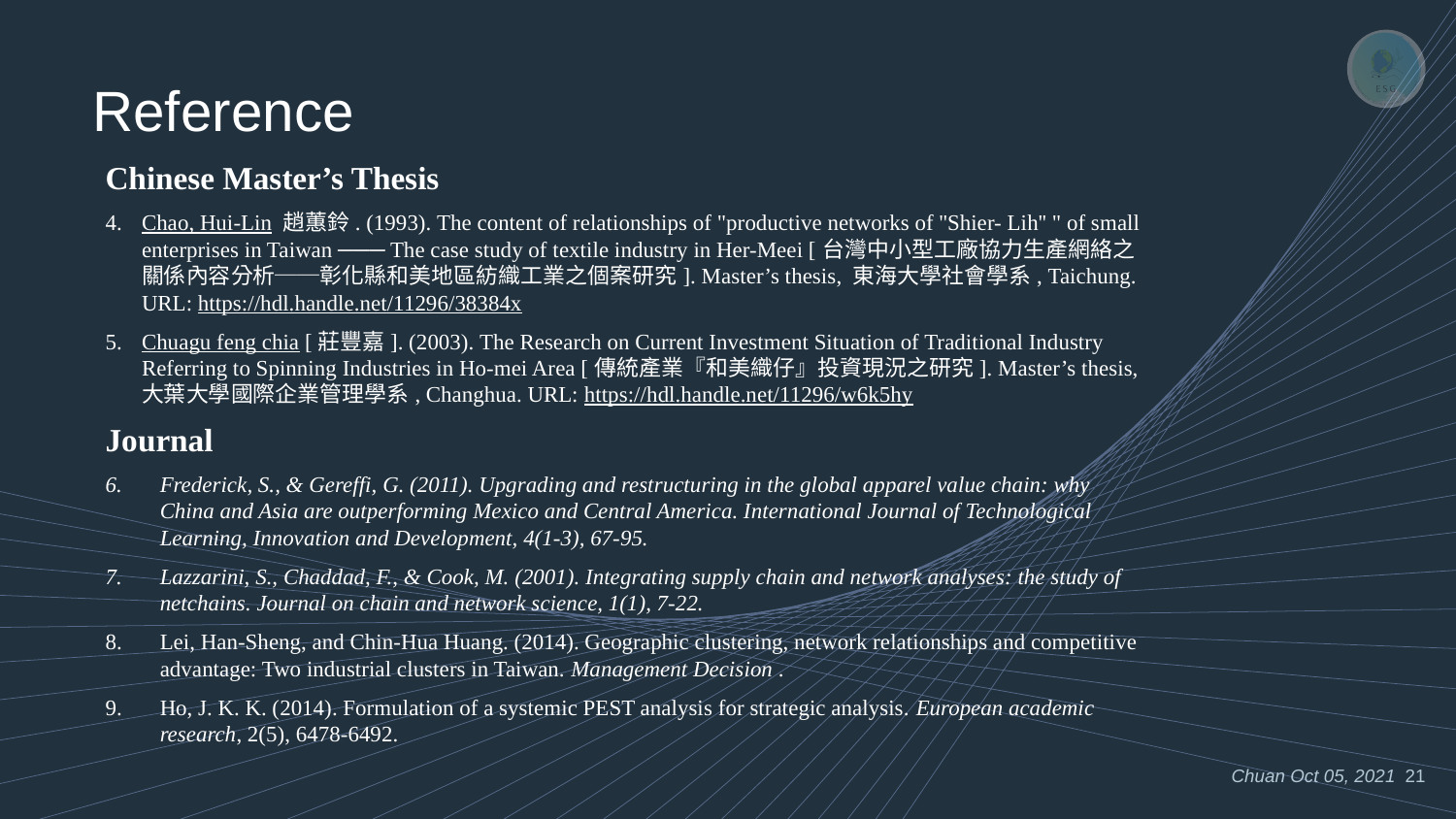

Reference
Chinese Master’s Thesis
Chao, Hui-Lin 趙蕙鈴. (1993). The content of relationships of "productive networks of ''Shier- Lih'' " of small enterprises in Taiwan ─── The case study of textile industry in Her-Meei [台灣中小型工廠協力生產網絡之關係內容分析──彰化縣和美地區紡織工業之個案研究]. Master’s thesis, 東海大學社會學系, Taichung. URL: https://hdl.handle.net/11296/38384x
Chuagu feng chia [莊豐嘉]. (2003). The Research on Current Investment Situation of Traditional Industry Referring to Spinning Industries in Ho-mei Area [傳統產業『和美織仔』投資現況之研究]. Master’s thesis, 大葉大學國際企業管理學系, Changhua. URL: https://hdl.handle.net/11296/w6k5hy
Journal
Frederick, S., & Gereffi, G. (2011). Upgrading and restructuring in the global apparel value chain: why China and Asia are outperforming Mexico and Central America. International Journal of Technological Learning, Innovation and Development, 4(1-3), 67-95.
Lazzarini, S., Chaddad, F., & Cook, M. (2001). Integrating supply chain and network analyses: the study of netchains. Journal on chain and network science, 1(1), 7-22.
Lei, Han-Sheng, and Chin-Hua Huang. (2014). Geographic clustering, network relationships and competitive advantage: Two industrial clusters in Taiwan. Management Decision .
Ho, J. K. K. (2014). Formulation of a systemic PEST analysis for strategic analysis. European academic research, 2(5), 6478-6492.

21